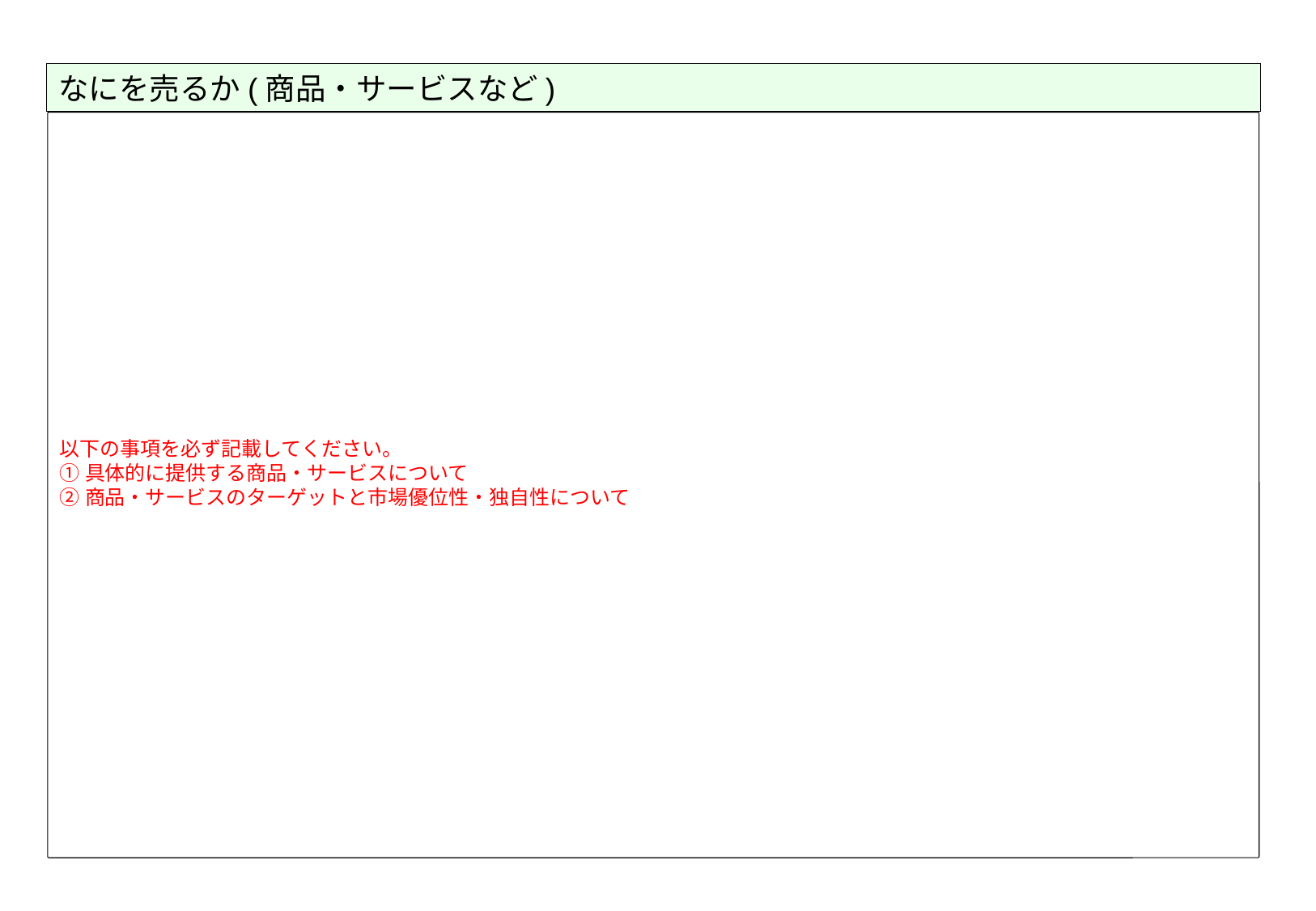

なにを売るか(商品・サービスなど)
以下の事項を必ず記載してください。
①具体的に提供する商品・サービスについて
②商品・サービスのターゲットと市場優位性・独自性について